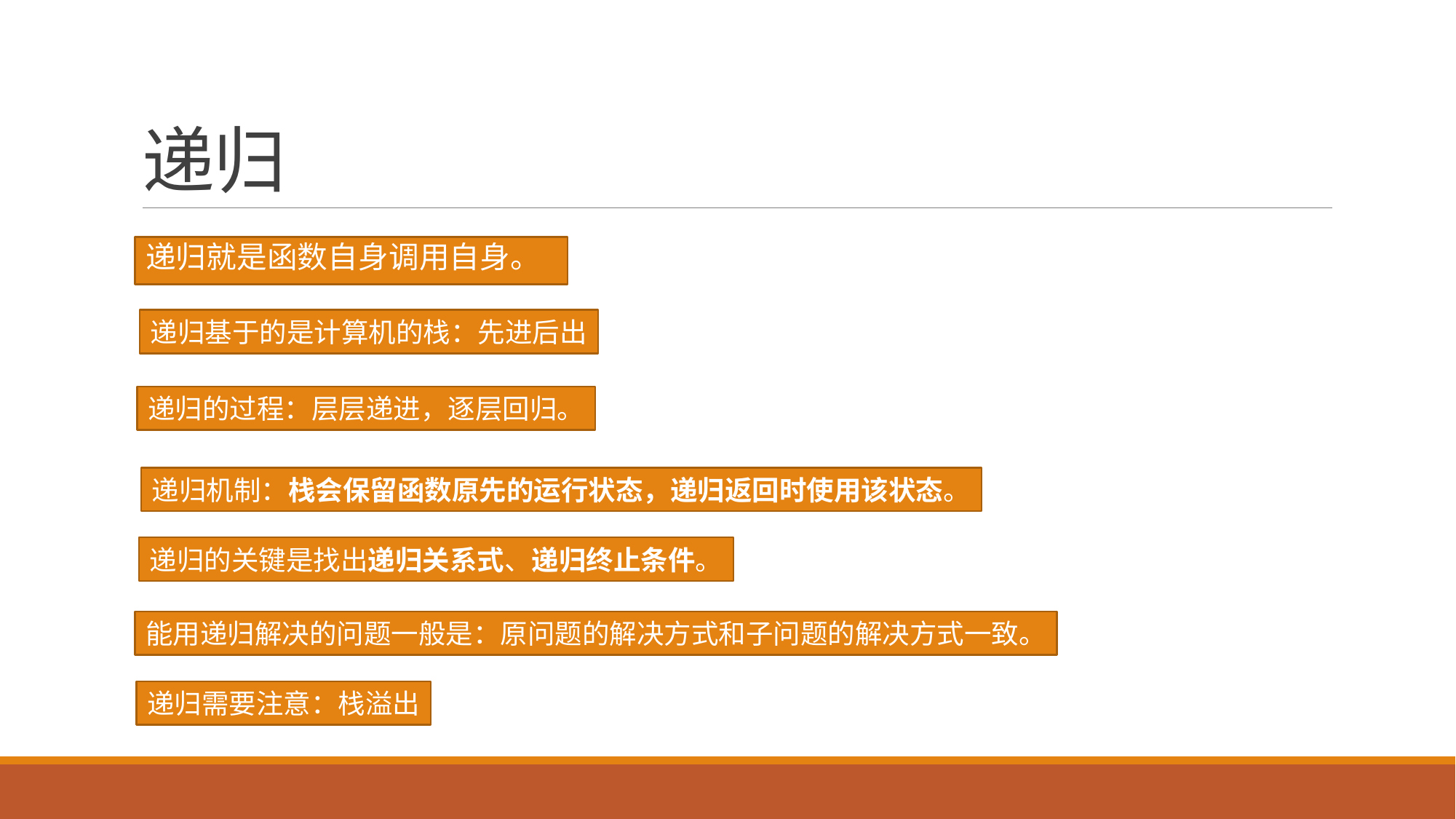

# 递归
递归就是函数自身调用自身。
递归基于的是计算机的栈：先进后出
递归的过程：层层递进，逐层回归。
递归机制：栈会保留函数原先的运行状态，递归返回时使用该状态。
递归的关键是找出递归关系式、递归终止条件。
能用递归解决的问题一般是：原问题的解决方式和子问题的解决方式一致。
递归需要注意：栈溢出